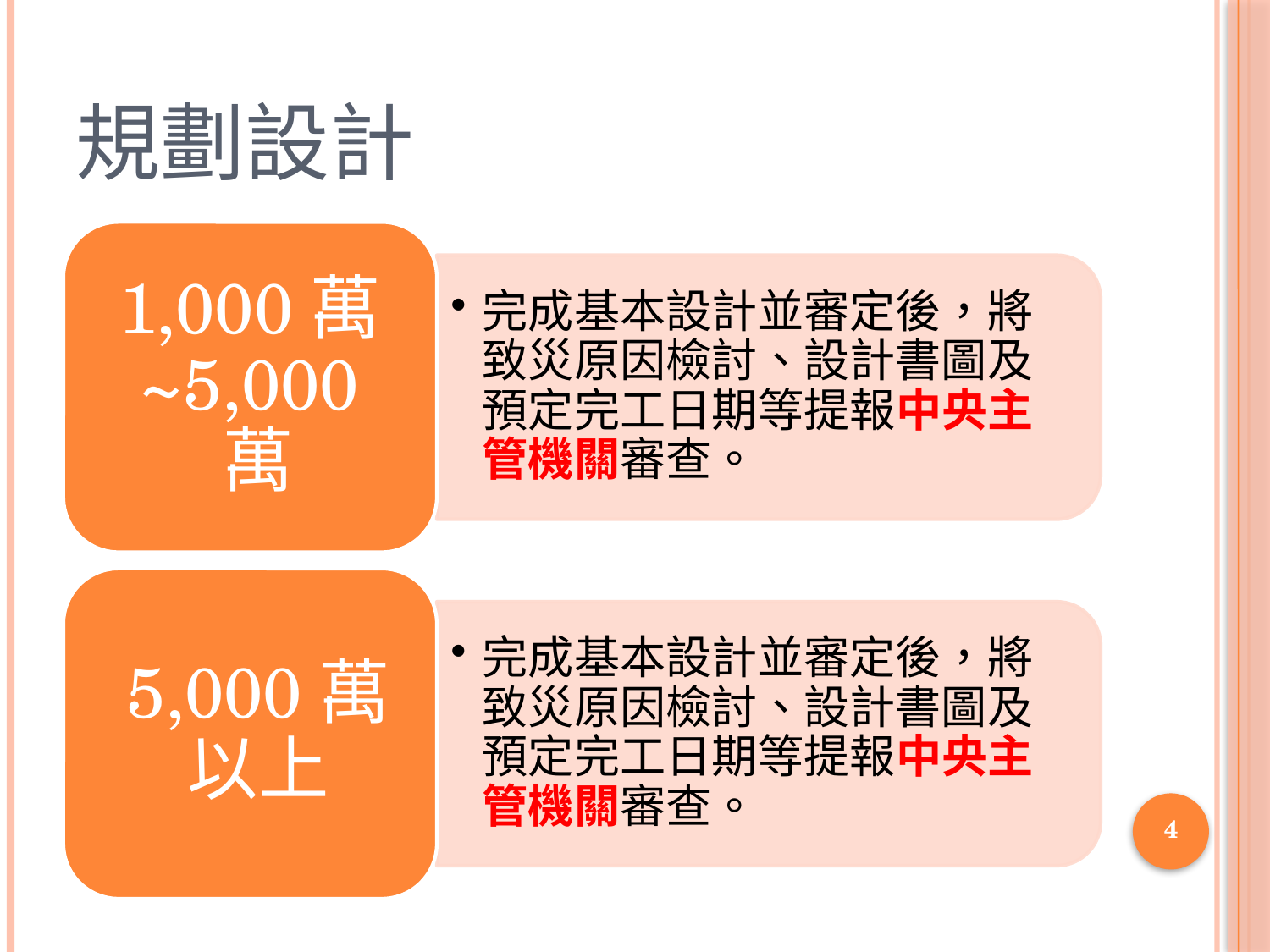

# 規劃設計
完成基本設計並審定後，將致災原因檢討、設計書圖及預定完工日期等提報中央主管機關審查。
1,000萬~5,000萬
完成基本設計並審定後，將致災原因檢討、設計書圖及預定完工日期等提報中央主管機關審查。
5,000萬以上
4